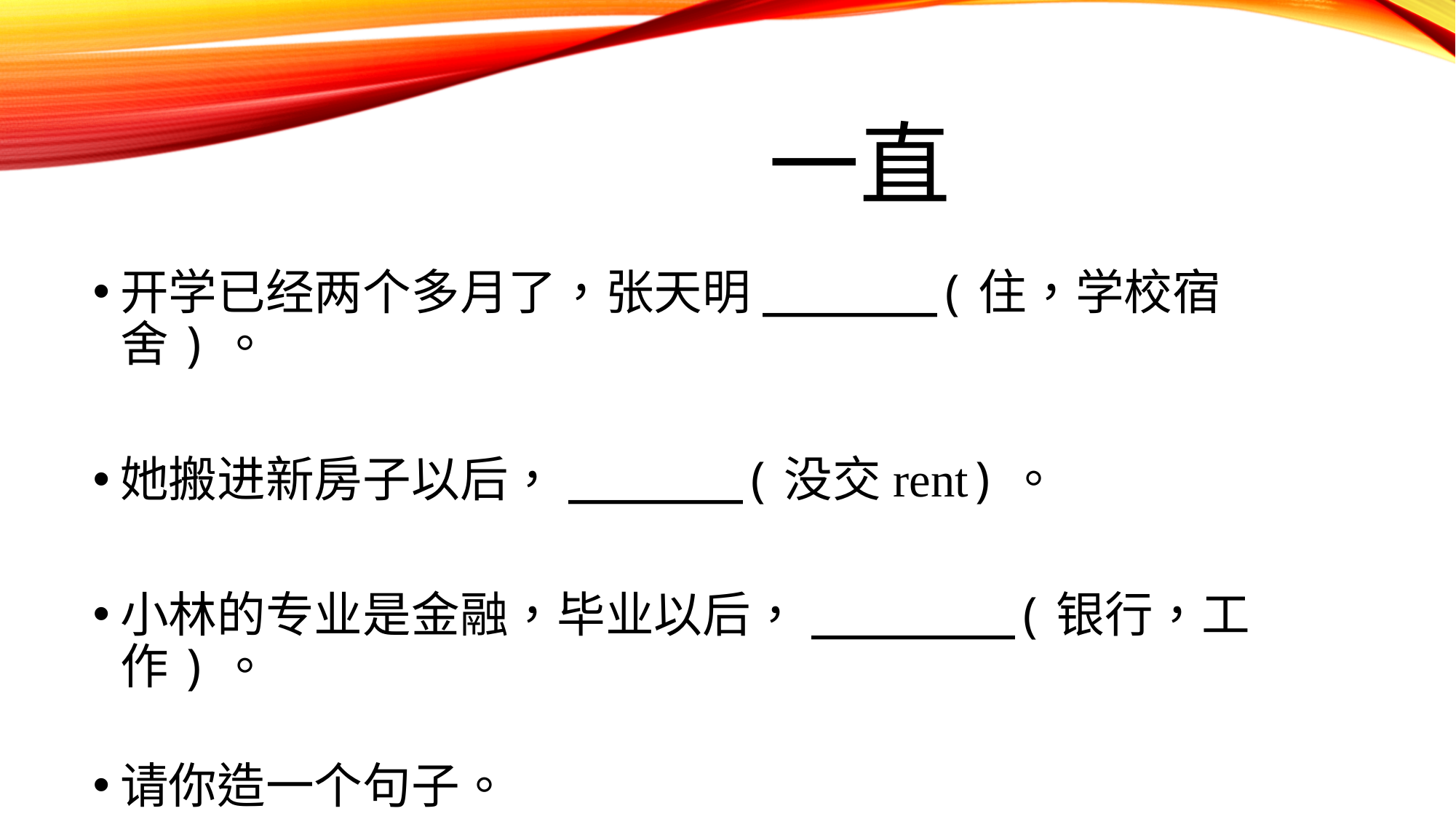

# 一直
开学已经两个多月了，张天明______(住，学校宿舍)。

她搬进新房子以后，______(没交rent)。

小林的专业是金融，毕业以后，_______(银行，工作)。

请你造一个句子。